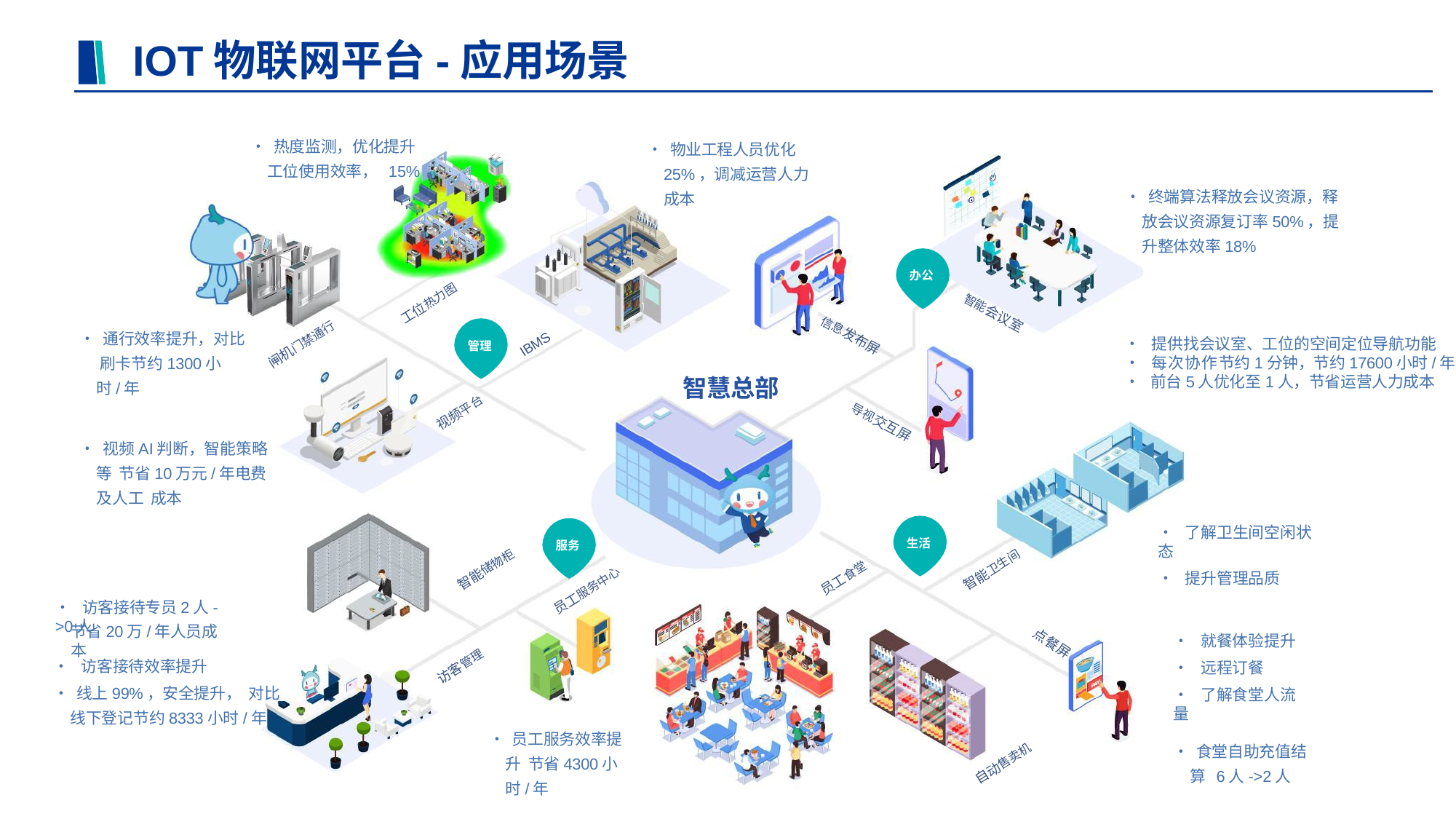

# IOT物联网平台-应用场景

• 热度监测，优化提升工位使用效率，  15%
• 物业工程人员优化25%，调减运营人力成本
• 终端算法释放会议资源，释放会议资源复订率50%，提升整体效率18%

办公
工位热力图
智能会议室

• 通行效率提升，对比  刷卡节约1300小时/年
信息发布屏
• 提供找会议室、工位的空间定位导航功能
•  每次协作节约1分钟，节约17600小时/年
•  前台5人优化至1人，节省运营人力成本
闸机门禁通行
IBMS
管理
智慧总部
视频平台
导视交互屏
• 视频AI判断，智能策略等  节省10万元/年电费及人工  成本

• 了解卫生间空闲状态
• 提升管理品质
生活
服务
智能储物柜
智能卫生间
员工食堂
员工服务中心
•  访客接待专员2人->0人
节省20万/年人员成本
• 就餐体验提升
• 远程订餐
• 了解食堂人流量
点餐屏
• 访客接待效率提升
• 线上99%，安全提升，  对比线下登记节约8333小时/年
访客管理
• 员工服务效率提升  节省4300小时/年
• 食堂自助充值结算  6人->2人
自动售卖机